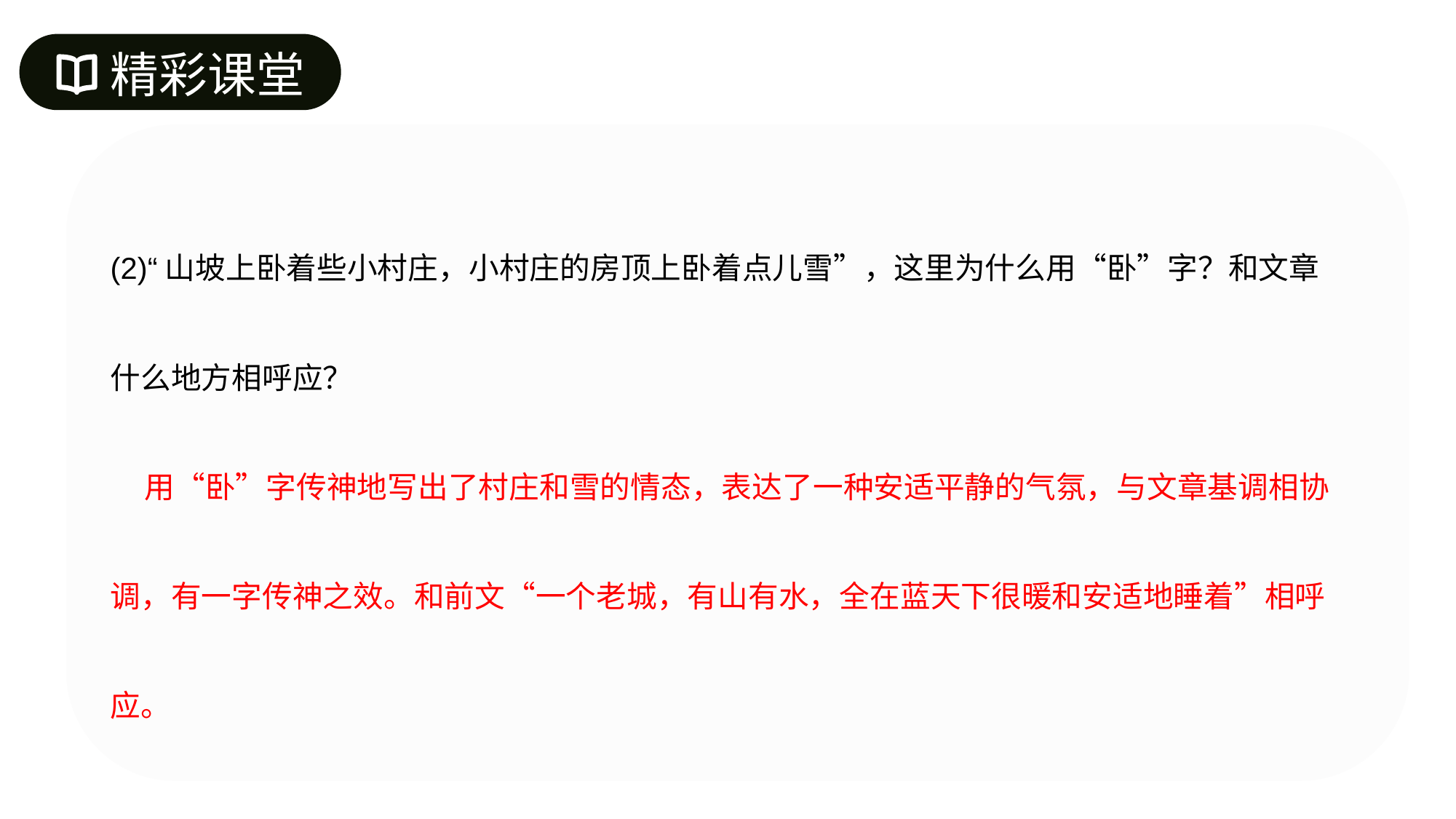

精彩课堂

(2)“山坡上卧着些小村庄，小村庄的房顶上卧着点儿雪”，这里为什么用“卧”字？和文章什么地方相呼应？
    用“卧”字传神地写出了村庄和雪的情态，表达了一种安适平静的气氛，与文章基调相协调，有一字传神之效。和前文“一个老城，有山有水，全在蓝天下很暖和安适地睡着”相呼应。